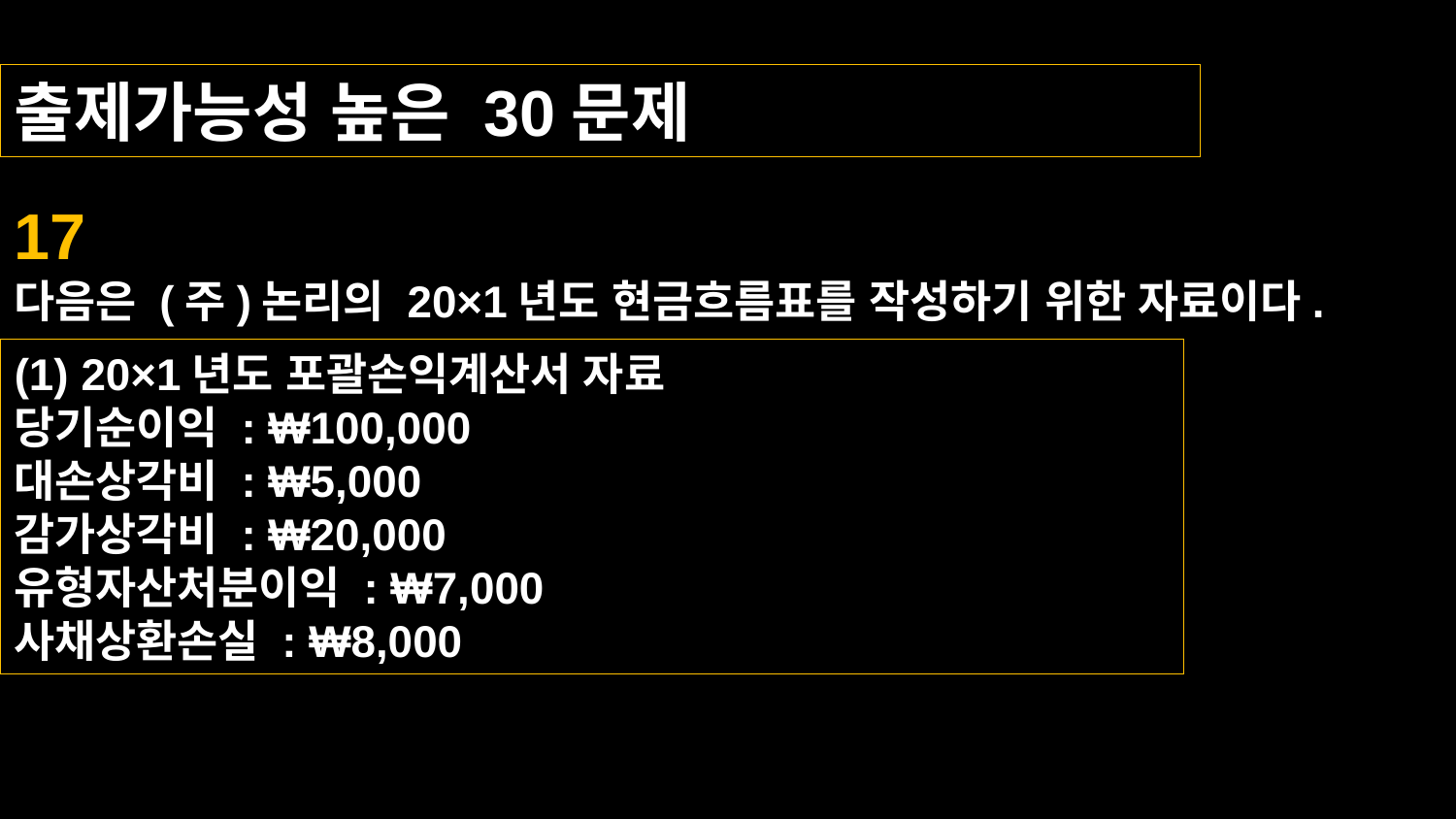

출제가능성 높은 30문제
17
다음은 (주)논리의 20×1년도 현금흐름표를 작성하기 위한 자료이다.
(1) 20×1년도 포괄손익계산서 자료
당기순이익 : ₩100,000
대손상각비 : ₩5,000
감가상각비 : ₩20,000
유형자산처분이익 : ₩7,000
사채상환손실 : ₩8,000